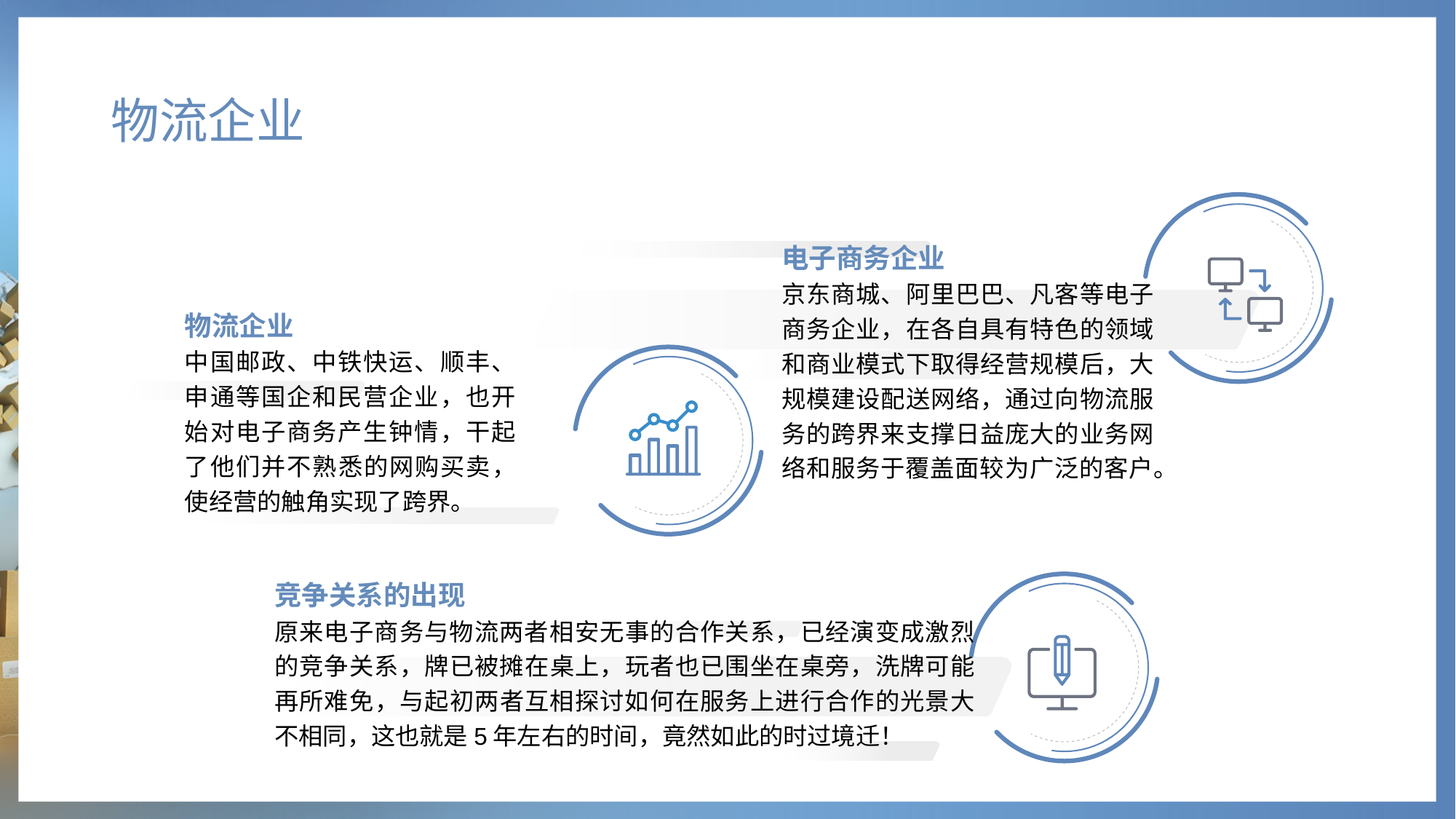

# 物流企业

电子商务企业
京东商城、阿里巴巴、凡客等电子商务企业，在各自具有特色的领域和商业模式下取得经营规模后，大规模建设配送网络，通过向物流服务的跨界来支撑日益庞大的业务网络和服务于覆盖面较为广泛的客户。
物流企业
中国邮政、中铁快运、顺丰、申通等国企和民营企业，也开始对电子商务产生钟情，干起了他们并不熟悉的网购买卖，使经营的触角实现了跨界。
竞争关系的出现
原来电子商务与物流两者相安无事的合作关系，已经演变成激烈的竞争关系，牌已被摊在桌上，玩者也已围坐在桌旁，洗牌可能再所难免，与起初两者互相探讨如何在服务上进行合作的光景大不相同，这也就是5年左右的时间，竟然如此的时过境迁！